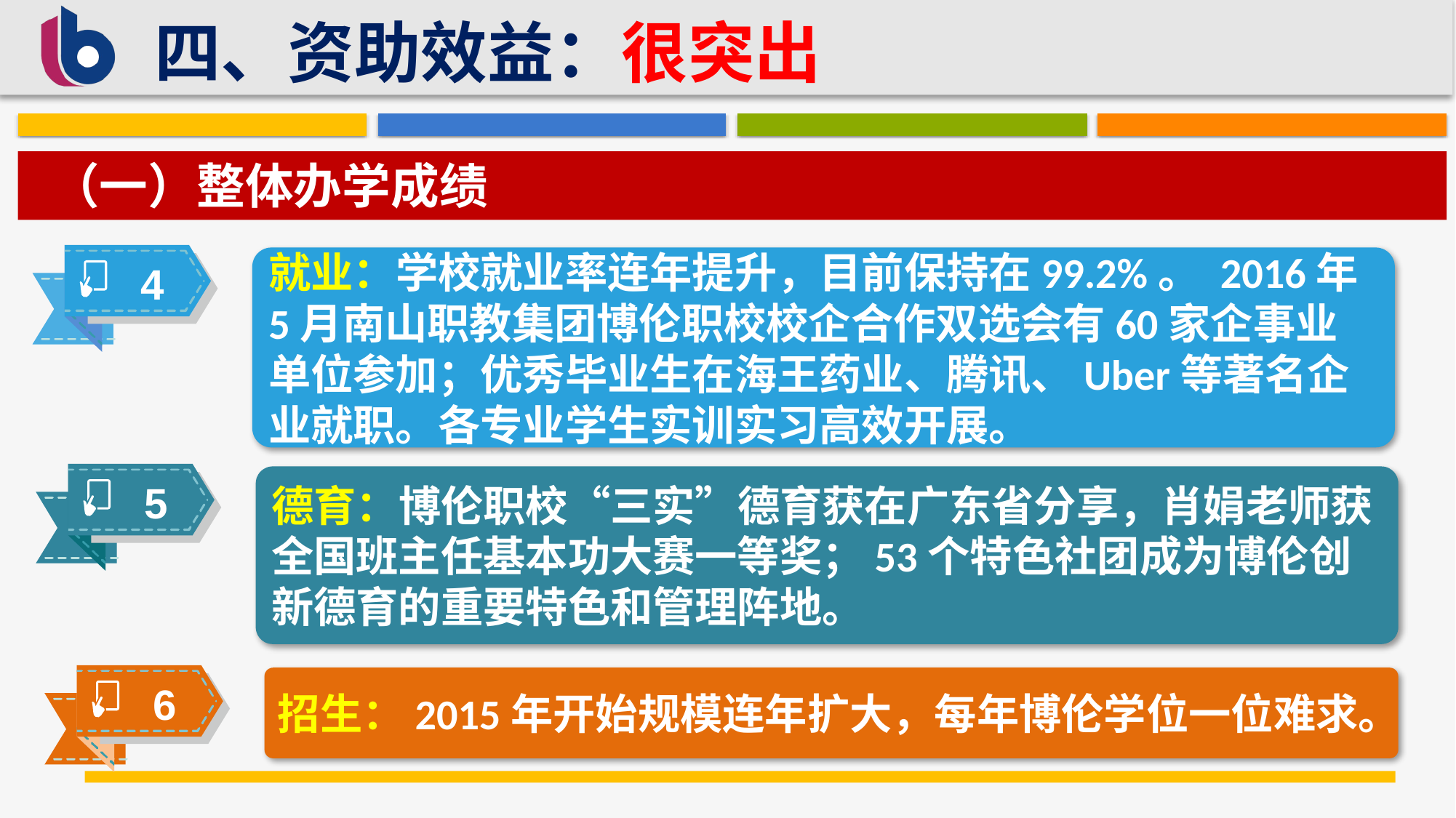

四、资助效益：很突出
（一）整体办学成绩

就业：学校就业率连年提升，目前保持在99.2%。 2016年5月南山职教集团博伦职校校企合作双选会有60家企事业单位参加；优秀毕业生在海王药业、腾讯、Uber等著名企业就职。各专业学生实训实习高效开展。

4

德育：博伦职校“三实”德育获在广东省分享，肖娟老师获全国班主任基本功大赛一等奖；53个特色社团成为博伦创新德育的重要特色和管理阵地。

5

招生：2015年开始规模连年扩大，每年博伦学位一位难求。

6